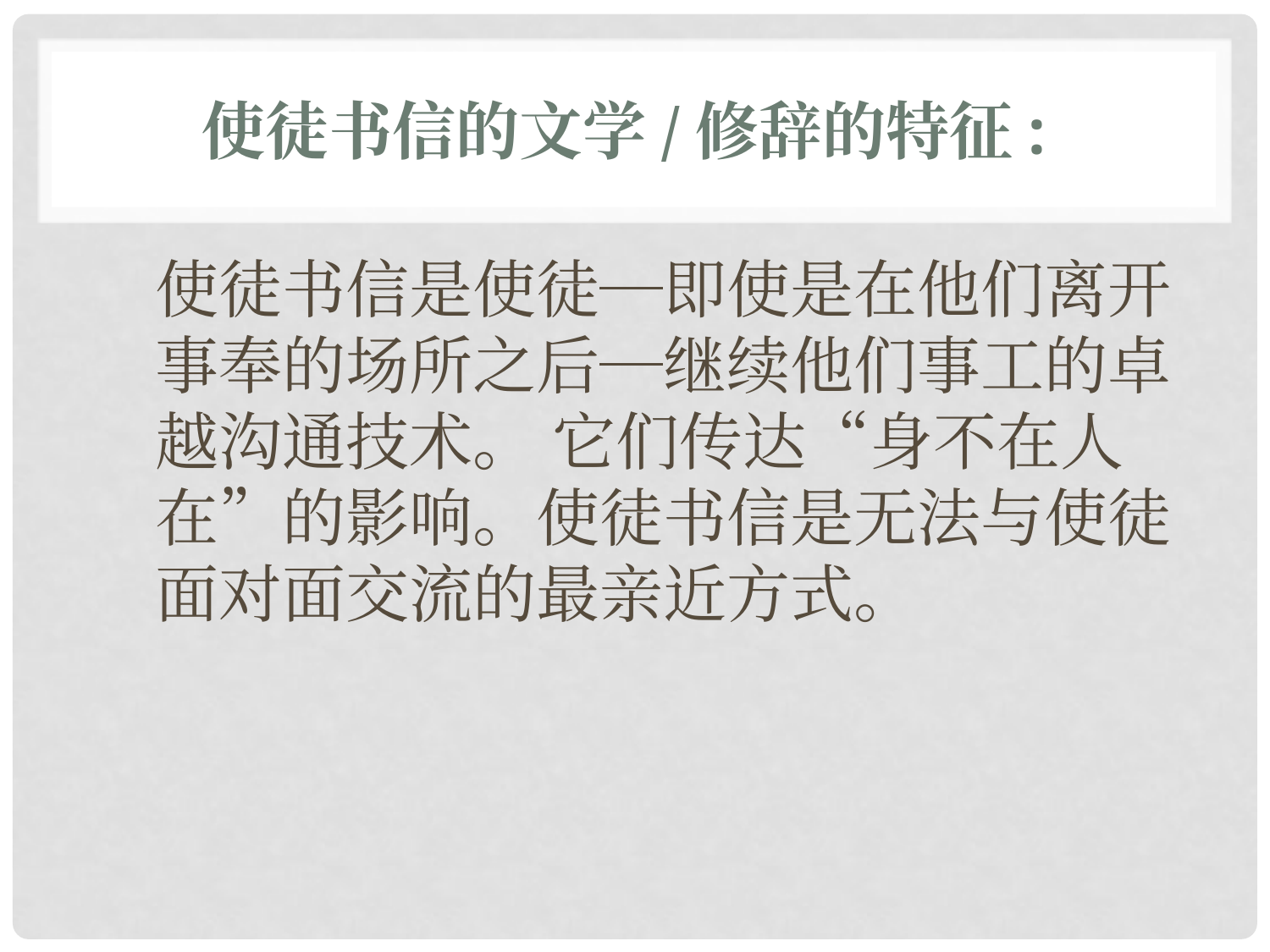

# 使徒书信的文学/修辞的特征:
使徒书信是使徒─即使是在他们离开事奉的场所之后─继续他们事工的卓越沟通技术。 它们传达“身不在人在”的影响。使徒书信是无法与使徒面对面交流的最亲近方式。